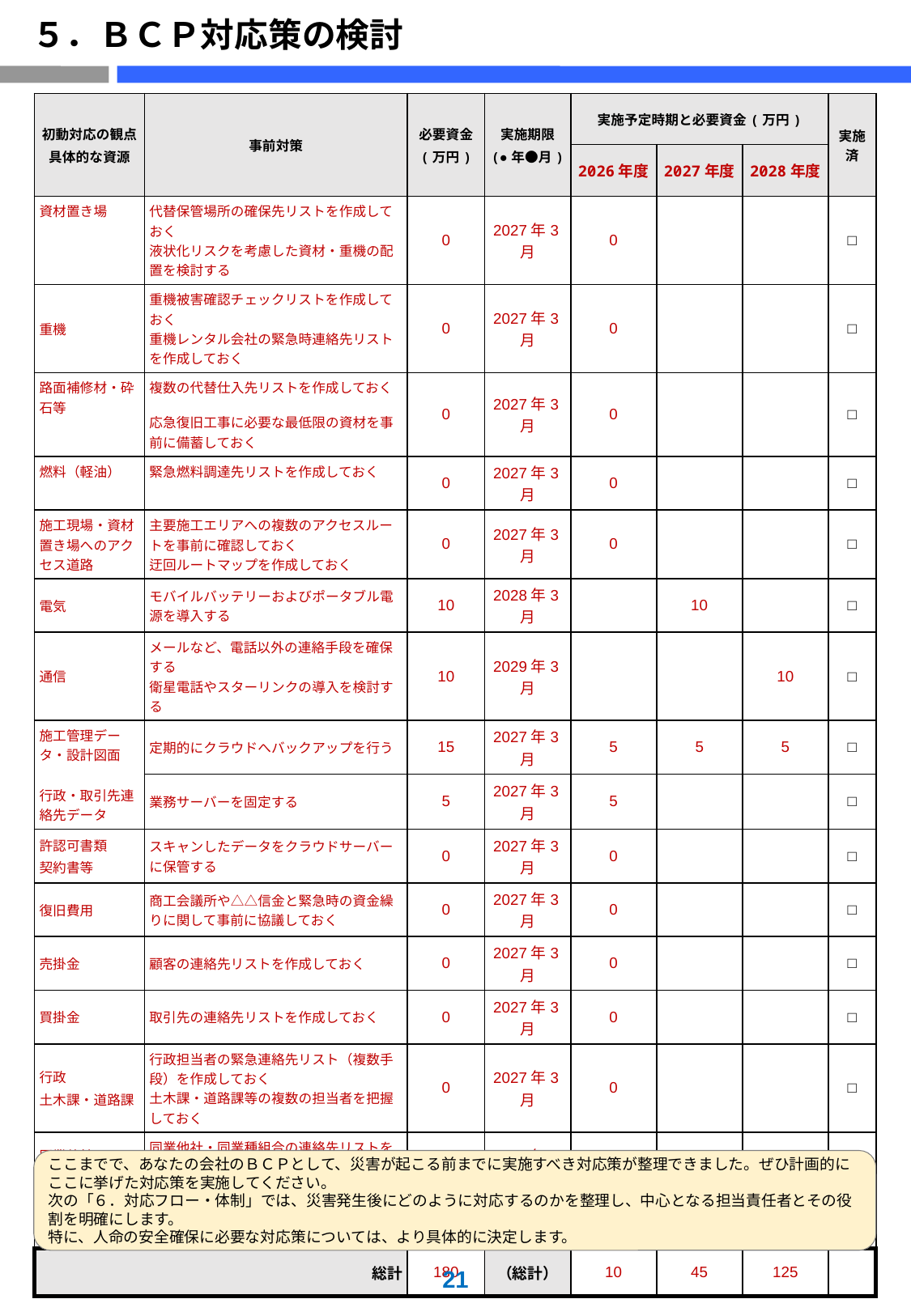

# ５．ＢＣＰ対応策の検討
| 初動対応の観点 具体的な資源 | 事前対策 | 必要資金 (万円) | 実施期限 (●年●月) | 実施予定時期と必要資金(万円) |  |  | 実施済 |
| --- | --- | --- | --- | --- | --- | --- | --- |
|  |  |  |  | 2026年度 | 2027年度 | 2028年度 |  |
| 資材置き場 | 代替保管場所の確保先リストを作成しておく 液状化リスクを考慮した資材・重機の配置を検討する | 0 | 2027年3月 | 0 |  |  | □ |
| 重機 | 重機被害確認チェックリストを作成しておく 重機レンタル会社の緊急時連絡先リストを作成しておく | 0 | 2027年3月 | 0 |  |  | □ |
| 路面補修材・砕石等 | 複数の代替仕入先リストを作成しておく 応急復旧工事に必要な最低限の資材を事前に備蓄しておく | 0 | 2027年3月 | 0 |  |  | □ |
| 燃料（軽油） | 緊急燃料調達先リストを作成しておく | 0 | 2027年3月 | 0 |  |  | □ |
| 施工現場・資材置き場へのアクセス道路 | 主要施工エリアへの複数のアクセスルートを事前に確認しておく 迂回ルートマップを作成しておく | 0 | 2027年3月 | 0 |  |  | □ |
| 電気 | モバイルバッテリーおよびポータブル電源を導入する | 10 | 2028年3月 |  | 10 |  | □ |
| 通信 | メールなど、電話以外の連絡手段を確保する 衛星電話やスターリンクの導入を検討する | 10 | 2029年3月 |  |  | 10 | □ |
| 施工管理データ・設計図面 行政・取引先連絡先データ | 定期的にクラウドへバックアップを行う | 15 | 2027年3月 | 5 | 5 | 5 | □ |
|  | 業務サーバーを固定する | 5 | 2027年3月 | 5 |  |  | □ |
| 許認可書類 契約書等 | スキャンしたデータをクラウドサーバーに保管する | 0 | 2027年3月 | 0 |  |  | □ |
| 復旧費用 | 商工会議所や△△信金と緊急時の資金繰りに関して事前に協議しておく | 0 | 2027年3月 | 0 |  |  | □ |
| 売掛金 | 顧客の連絡先リストを作成しておく | 0 | 2027年3月 | 0 |  |  | □ |
| 買掛金 | 取引先の連絡先リストを作成しておく | 0 | 2027年3月 | 0 |  |  | □ |
| 行政 土木課・道路課 | 行政担当者の緊急連絡先リスト（複数手段）を作成しておく 土木課・道路課等の複数の担当者を把握しておく | 0 | 2027年3月 | 0 |  |  | □ |
| 同業他社・ 同業種組合 | 同業他社・同業種組合の連絡先リストを整備しておく 緊急時の情報共有手順を決めておく | 0 | 2029年3月 |  |  | 0 | □ |
| 合計金額 |  | 40 | (小計) | 10 | 15 | 15 |  |
| 総計 |  | 180 | （総計） | 10 | 45 | 125 |  |
ここまでで、あなたの会社のＢＣＰとして、災害が起こる前までに実施すべき対応策が整理できました。ぜひ計画的にここに挙げた対応策を実施してください。
次の「６．対応フロー・体制」では、災害発生後にどのように対応するのかを整理し、中心となる担当責任者とその役割を明確にします。
特に、人命の安全確保に必要な対応策については、より具体的に決定します。
21